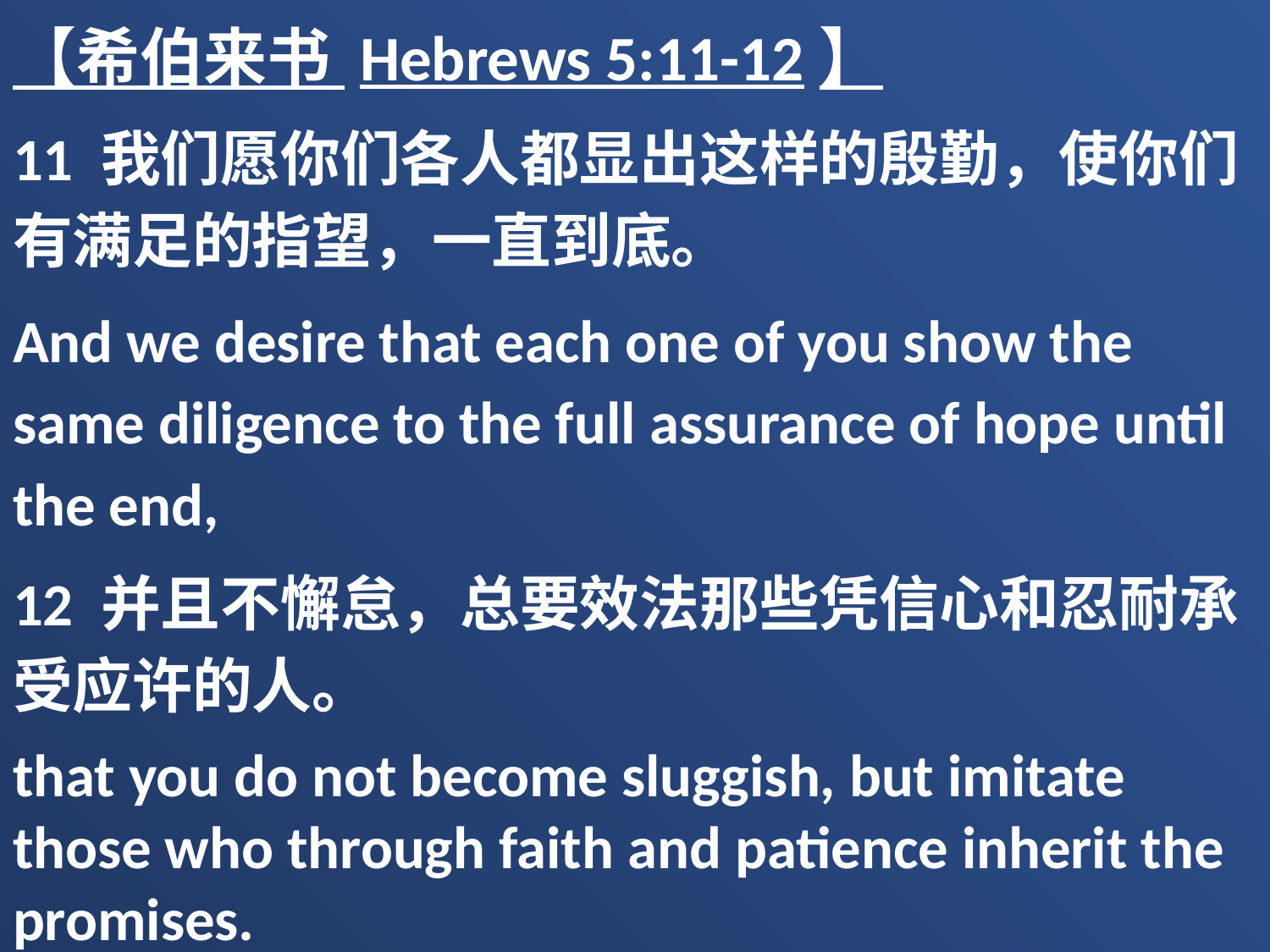

【希伯来书 Hebrews 5:11-12】
11 我们愿你们各人都显出这样的殷勤，使你们有满足的指望，一直到底。
And we desire that each one of you show the same diligence to the full assurance of hope until the end,
12 并且不懈怠，总要效法那些凭信心和忍耐承受应许的人。
that you do not become sluggish, but imitate those who through faith and patience inherit the promises.